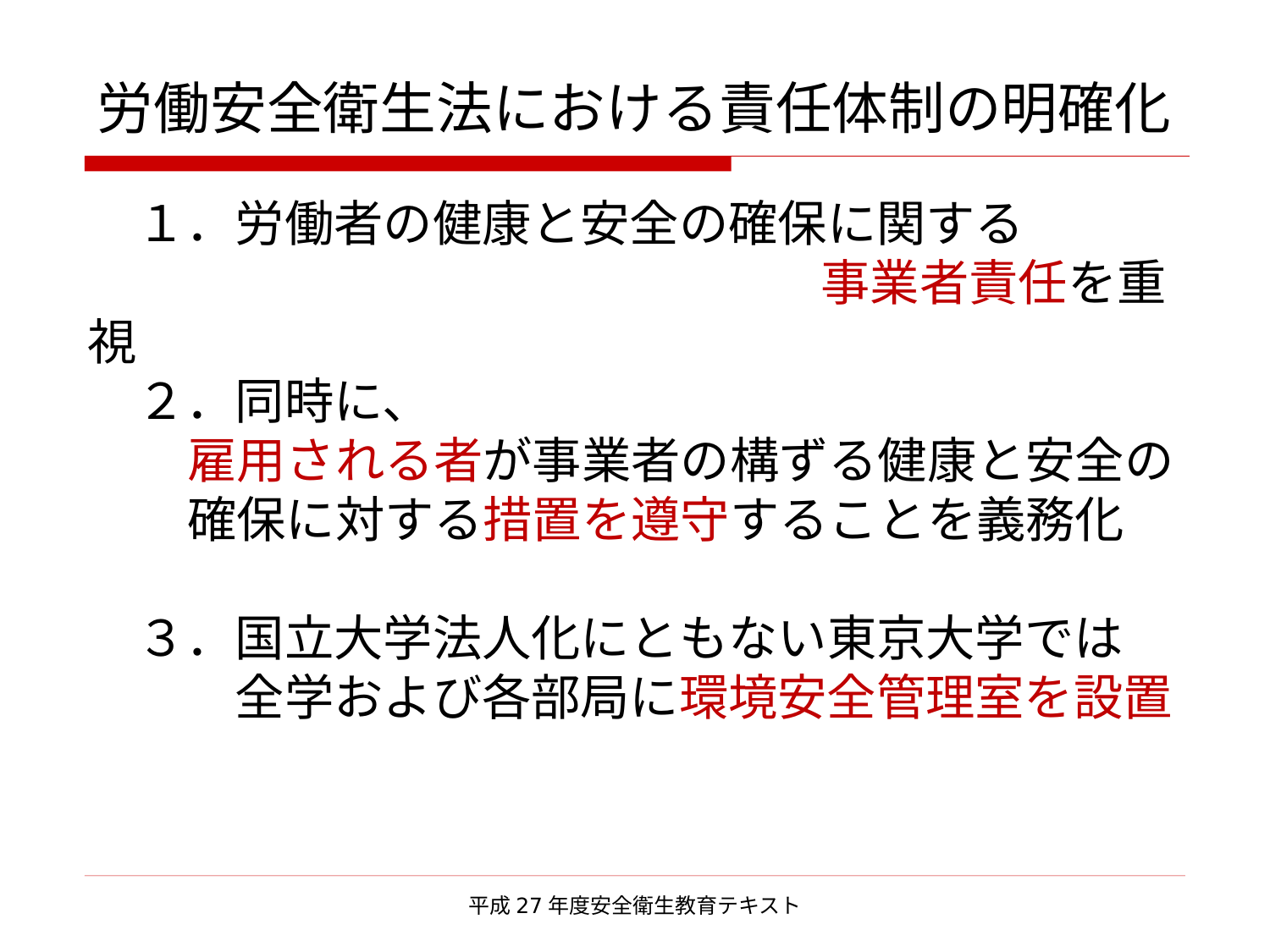

労働安全衛生法における責任体制の明確化
　１．労働者の健康と安全の確保に関する
　　　　　　　　		　　事業者責任を重視
　２．同時に、
        雇用される者が事業者の構ずる健康と安全の
        確保に対する措置を遵守することを義務化

　３．国立大学法人化にともない東京大学では
　　　全学および各部局に環境安全管理室を設置
平成27年度安全衛生教育テキスト